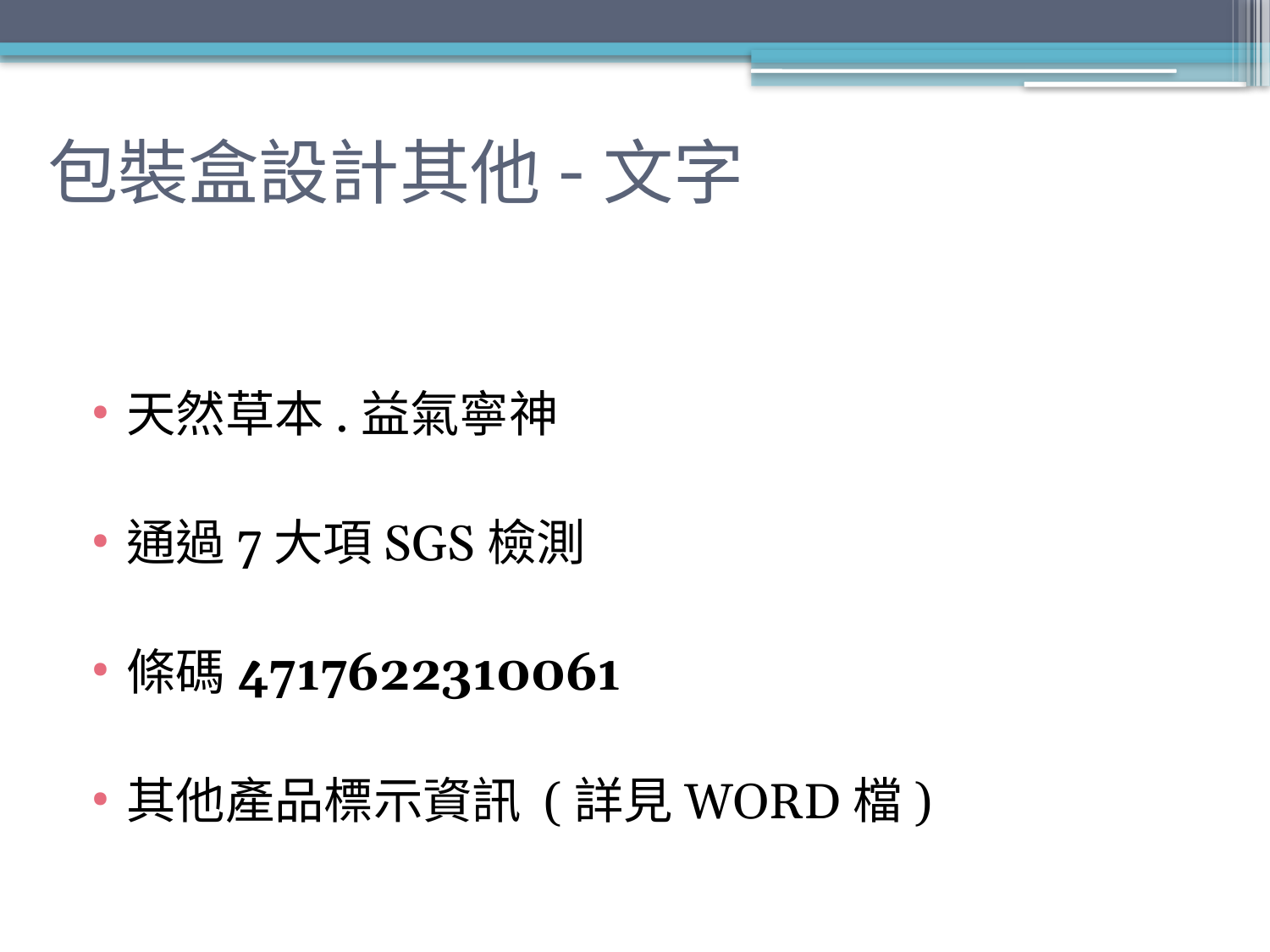

# 包裝盒設計其他-文字

天然草本.益氣寧神

通過7大項SGS檢測

條碼4717622310061

其他產品標示資訊 (詳見WORD檔)